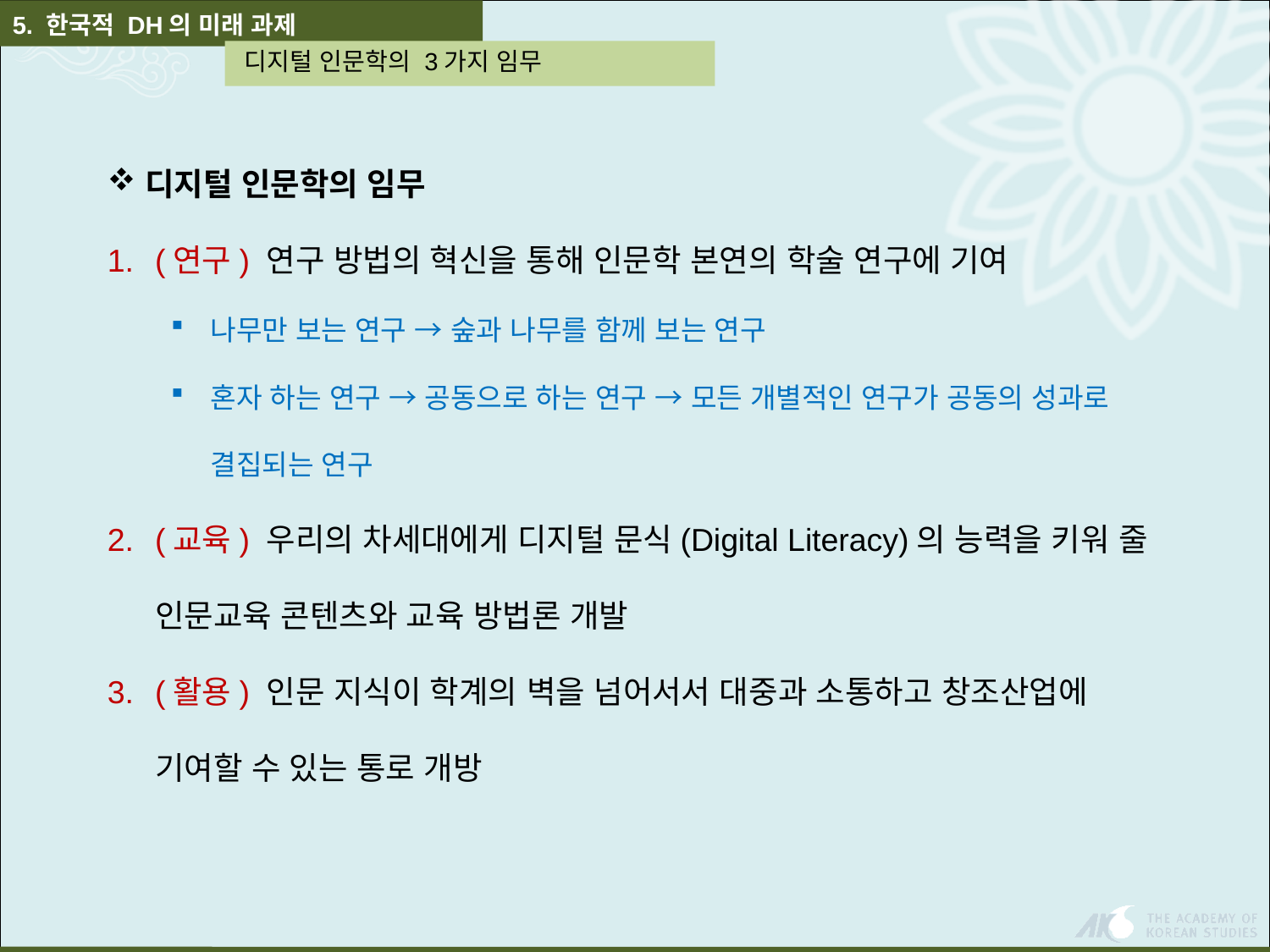

5. 한국적 DH의 미래 과제
 디지털 인문학의 3가지 임무

디지털 인문학의 임무
(연구) 연구 방법의 혁신을 통해 인문학 본연의 학술 연구에 기여
나무만 보는 연구 → 숲과 나무를 함께 보는 연구
혼자 하는 연구 → 공동으로 하는 연구 → 모든 개별적인 연구가 공동의 성과로 결집되는 연구
(교육) 우리의 차세대에게 디지털 문식(Digital Literacy)의 능력을 키워 줄 인문교육 콘텐츠와 교육 방법론 개발
(활용) 인문 지식이 학계의 벽을 넘어서서 대중과 소통하고 창조산업에 기여할 수 있는 통로 개방